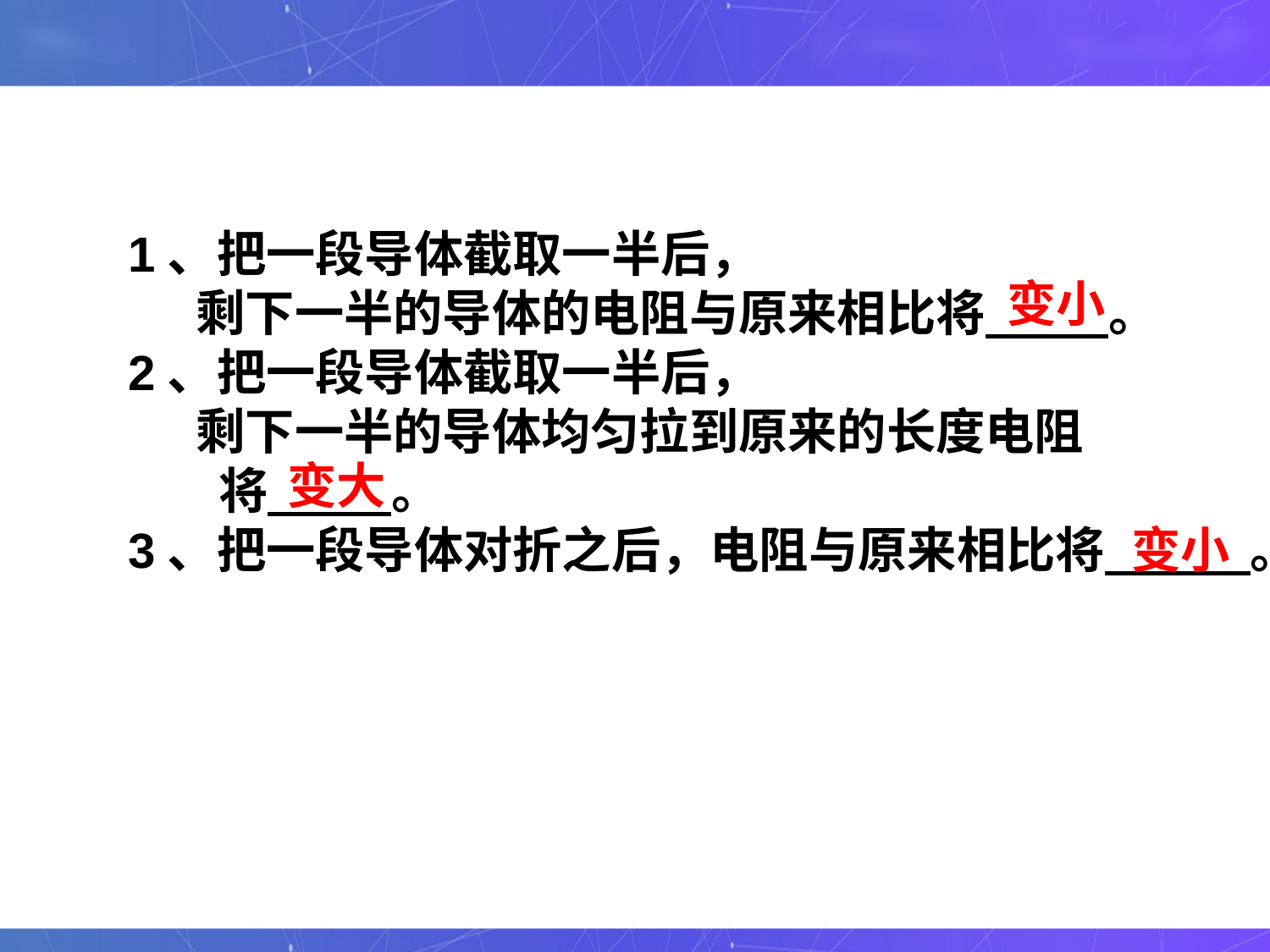

1、把一段导体截取一半后，
     剩下一半的导体的电阻与原来相比将           。
2、把一段导体截取一半后，
     剩下一半的导体均匀拉到原来的长度电阻
       将           。
3、把一段导体对折之后，电阻与原来相比将             。
变小
变大
变小